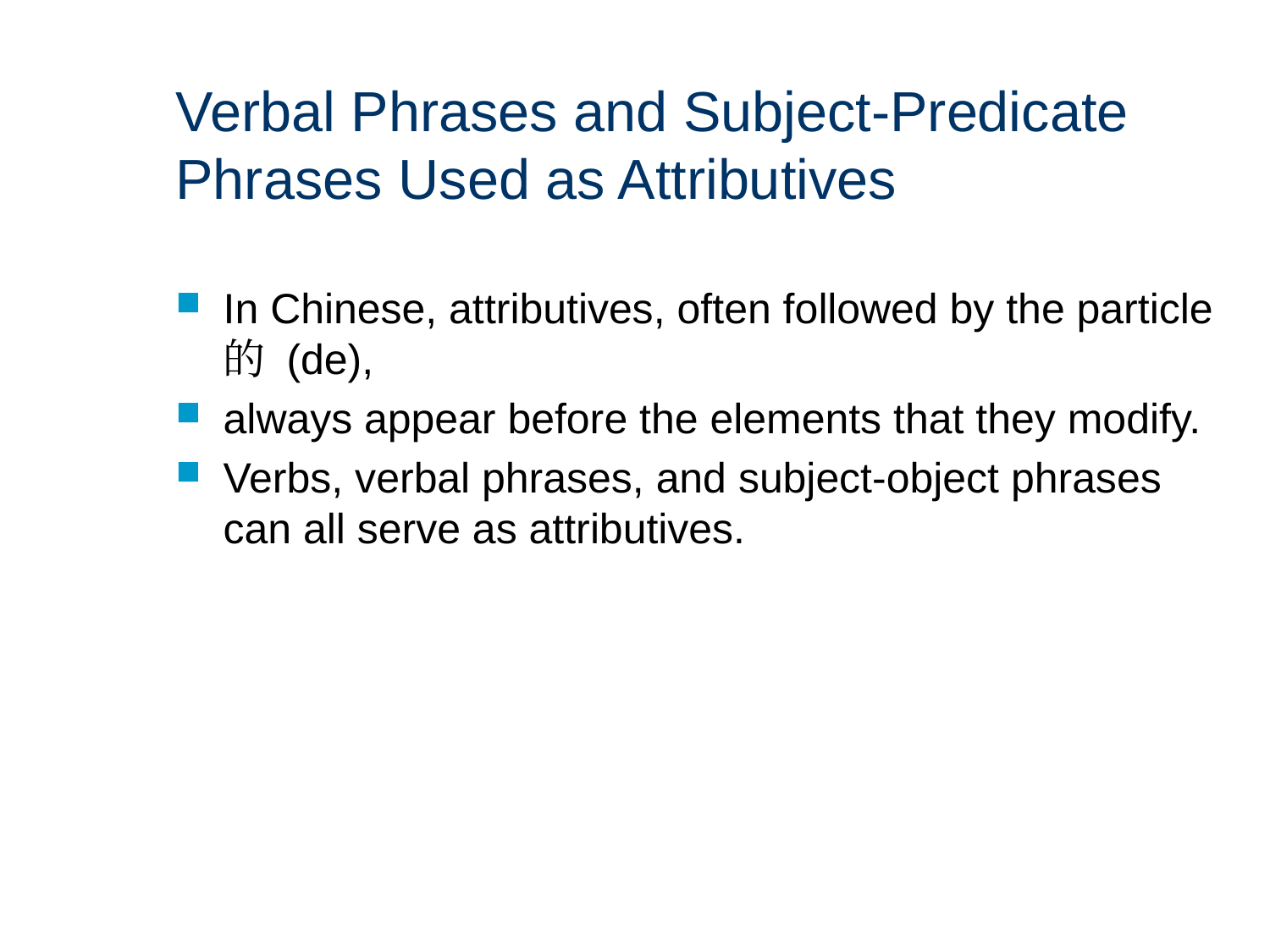

# Verbal Phrases and Subject-Predicate Phrases Used as Attributives
In Chinese, attributives, often followed by the particle 的 (de),
always appear before the elements that they modify.
Verbs, verbal phrases, and subject-object phrases can all serve as attributives.